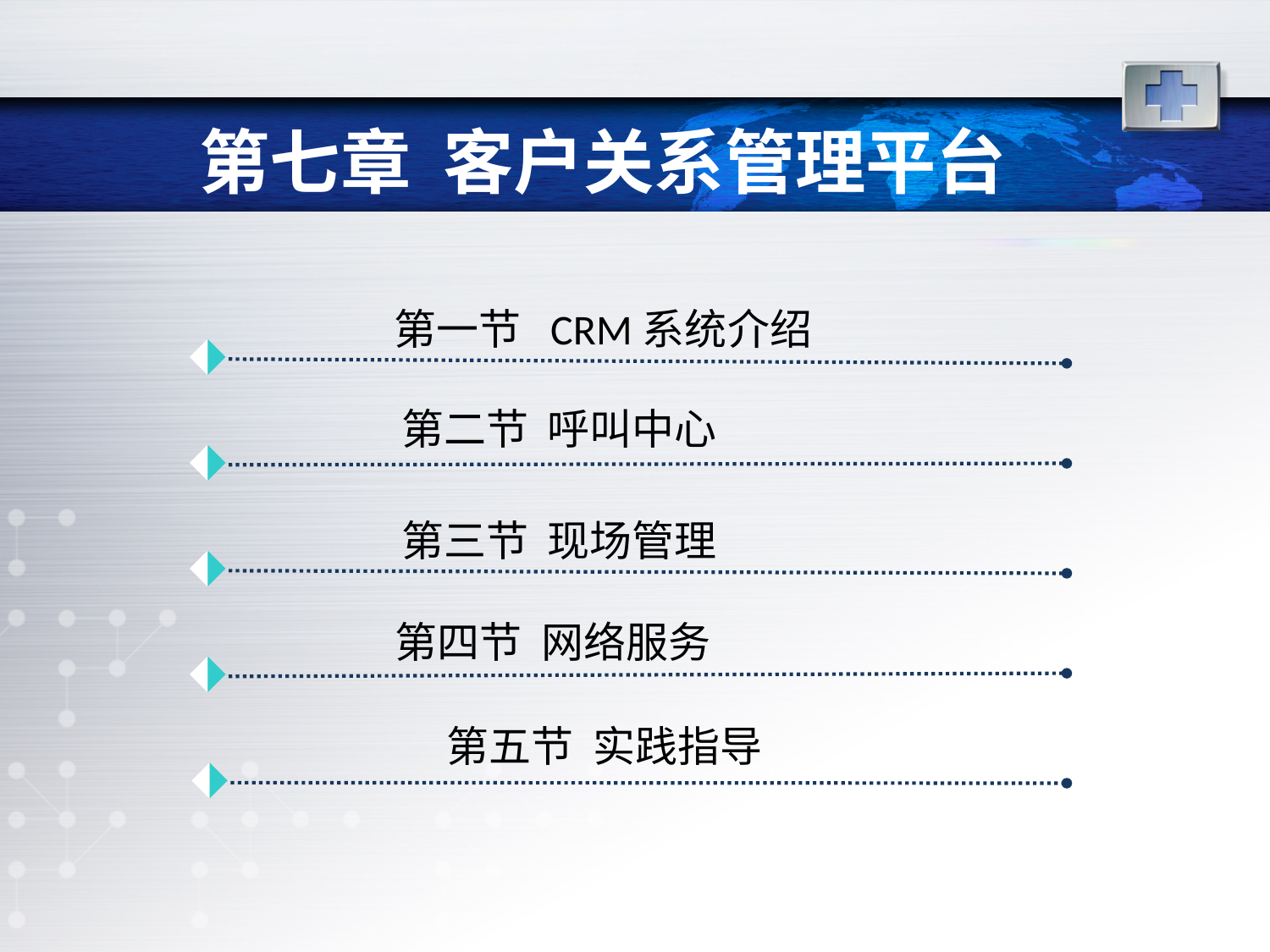

# 第七章  客户关系管理平台
第一节  CRM系统介绍

第二节  呼叫中心

第三节  现场管理

第四节  网络服务

第五节  实践指导